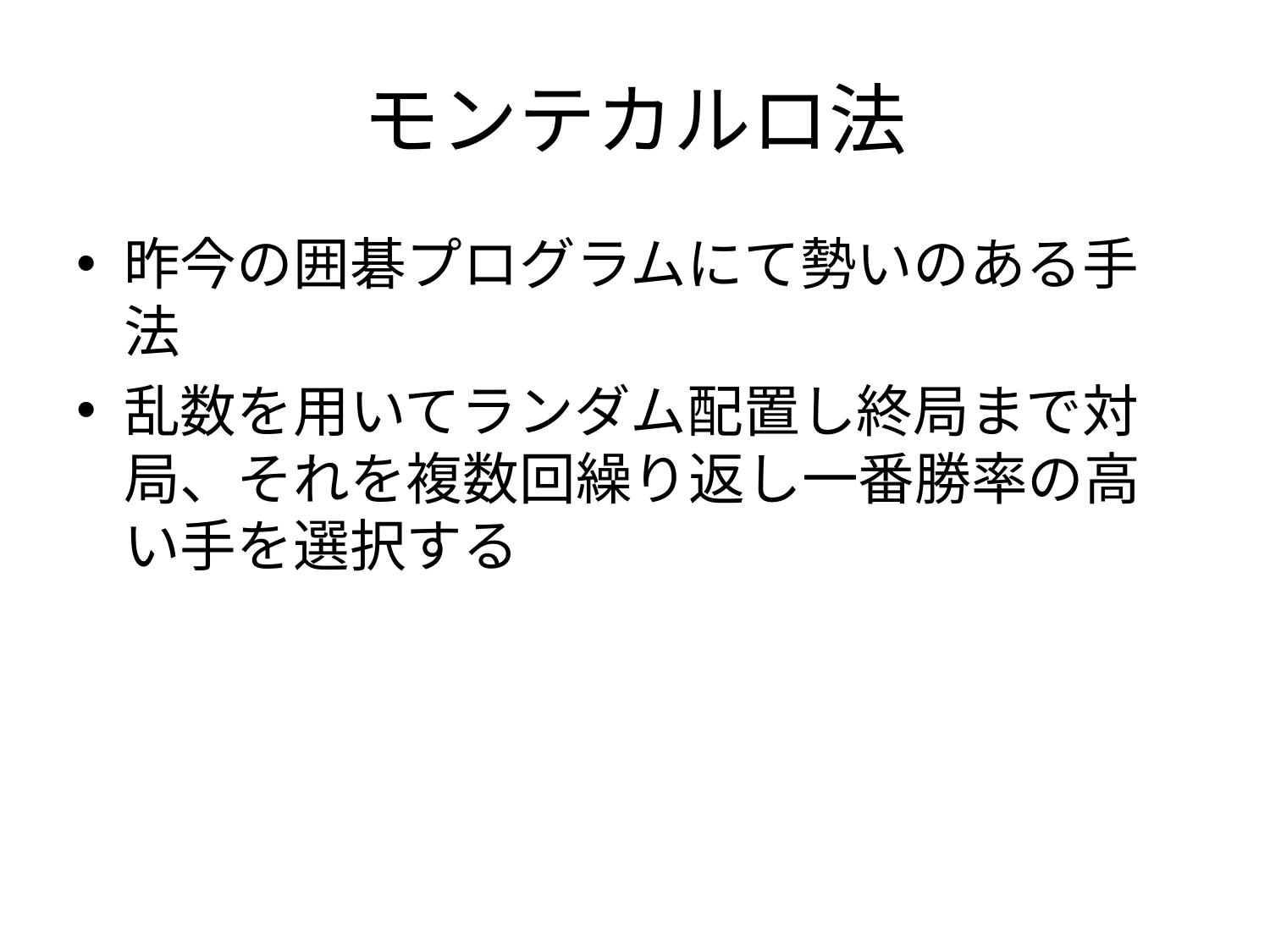

# モンテカルロ法
昨今の囲碁プログラムにて勢いのある手法
乱数を用いてランダム配置し終局まで対局、それを複数回繰り返し一番勝率の高い手を選択する